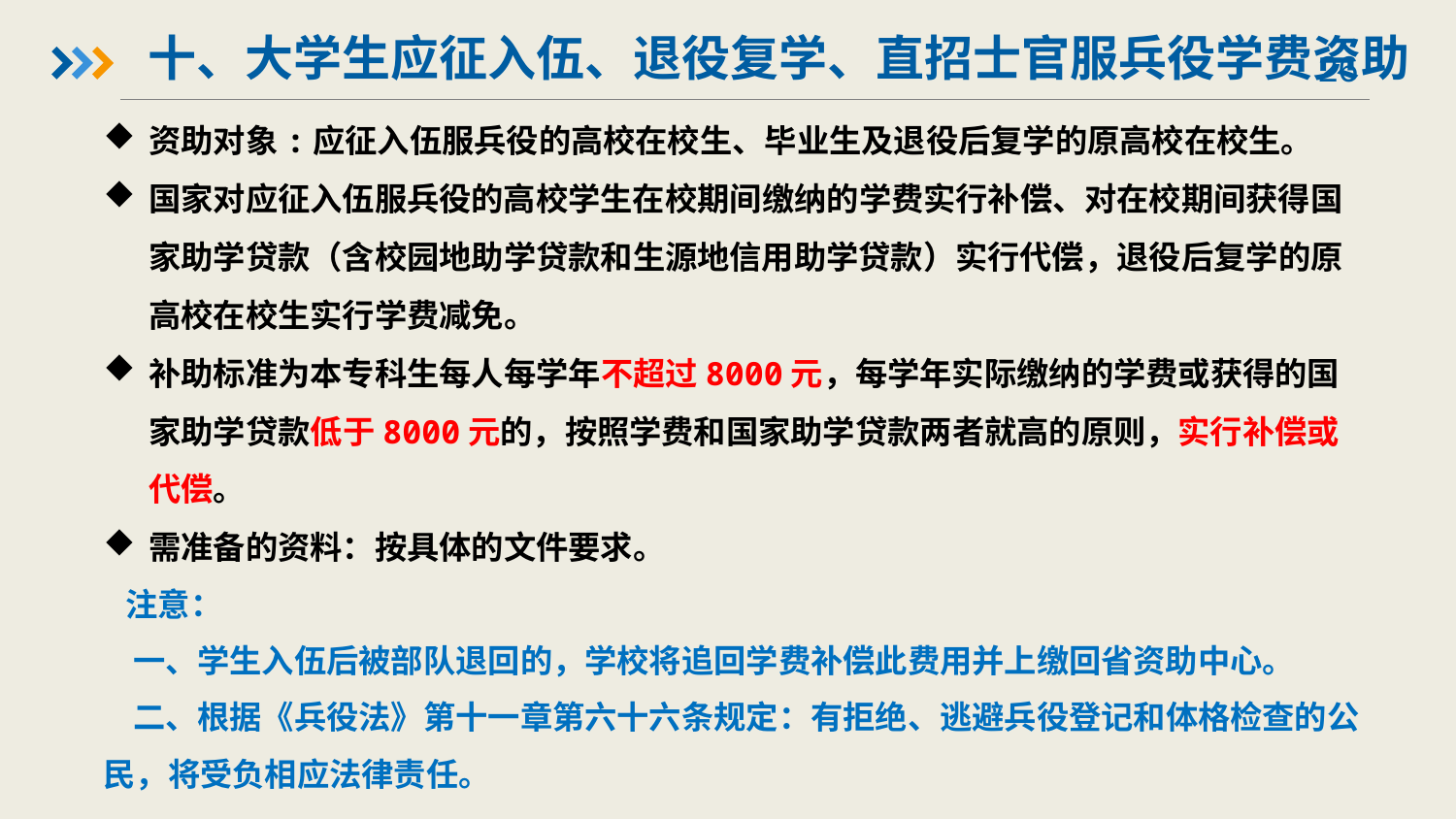

十、大学生应征入伍、退役复学、直招士官服兵役学费资助
资助对象:应征入伍服兵役的高校在校生、毕业生及退役后复学的原高校在校生。
国家对应征入伍服兵役的高校学生在校期间缴纳的学费实行补偿、对在校期间获得国家助学贷款（含校园地助学贷款和生源地信用助学贷款）实行代偿，退役后复学的原高校在校生实行学费减免。
补助标准为本专科生每人每学年不超过8000元，每学年实际缴纳的学费或获得的国家助学贷款低于8000元的，按照学费和国家助学贷款两者就高的原则，实行补偿或代偿。
需准备的资料：按具体的文件要求。
  注意：
   一、学生入伍后被部队退回的，学校将追回学费补偿此费用并上缴回省资助中心。
   二、根据《兵役法》第十一章第六十六条规定：有拒绝、逃避兵役登记和体格检查的公民，将受负相应法律责任。